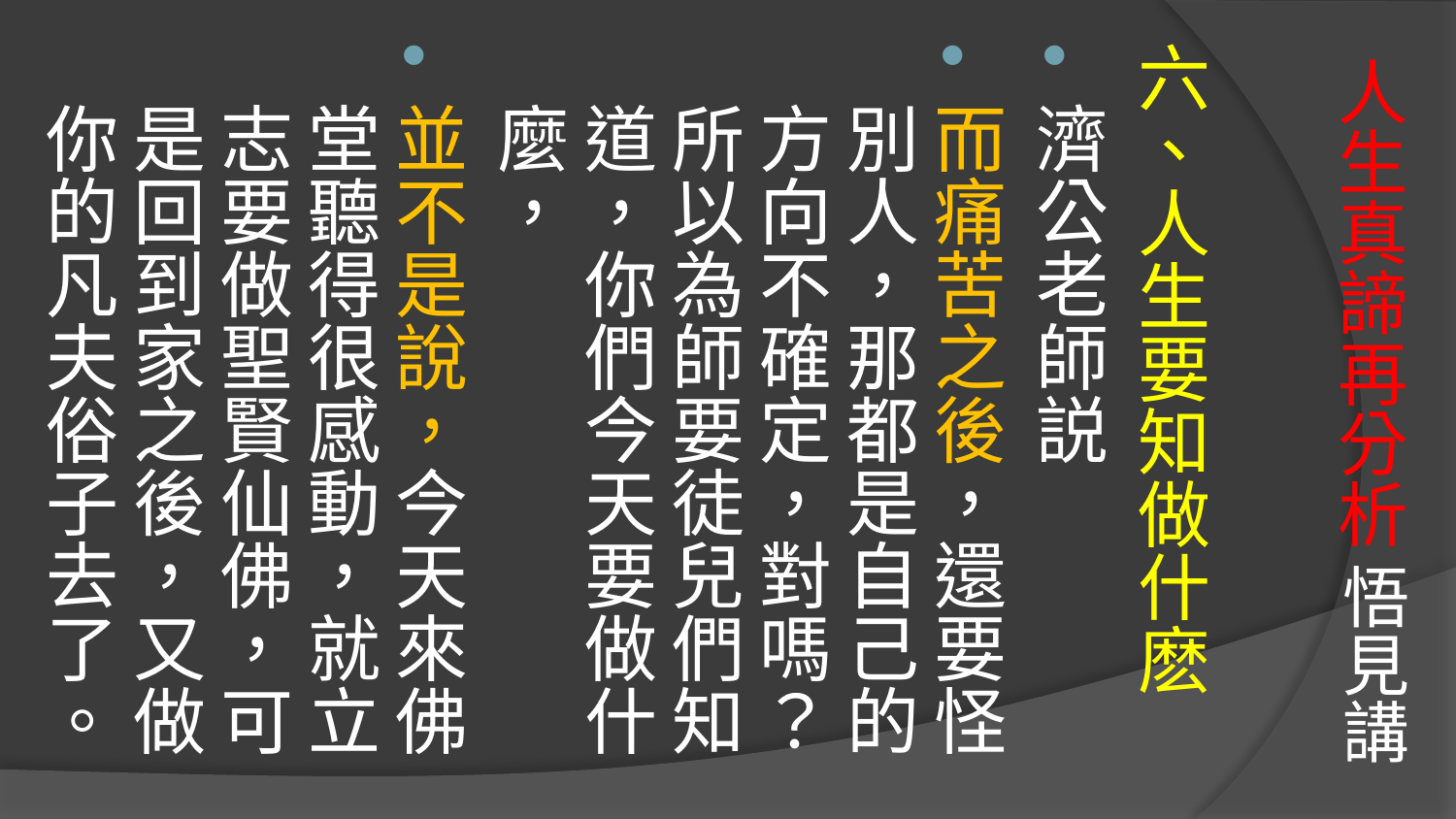

六、人生要知做什麽
濟公老師説
而痛苦之後，還要怪別人，那都是自己的方向不確定，對嗎？所以為師要徒兒們知道，你們今天要做什麼，
並不是說，今天來佛堂聽得很感動，就立志要做聖賢仙佛，可是回到家之後，又做你的凡夫俗子去了。
# 人生真諦再分析 悟見講